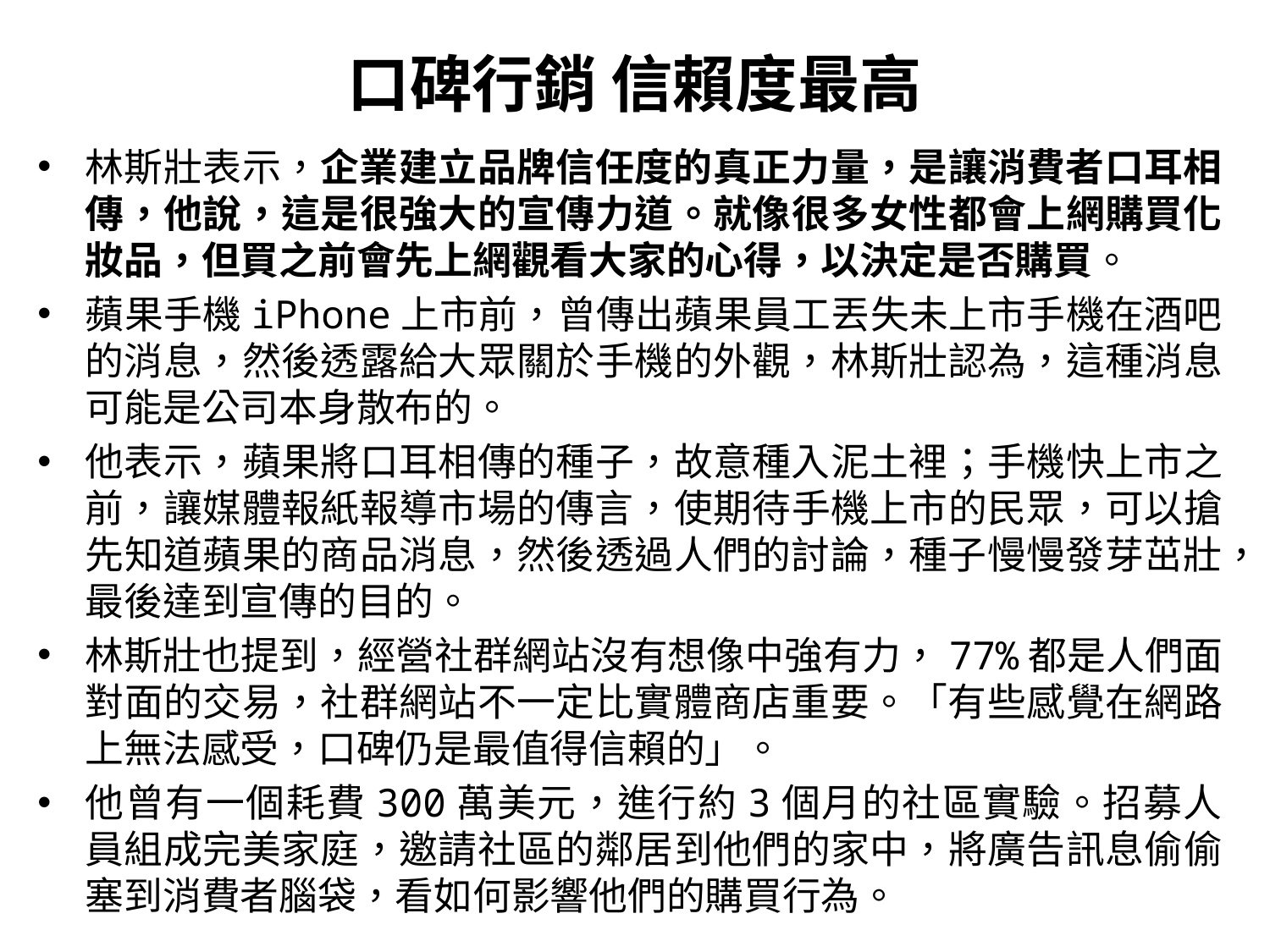

# 口碑行銷 信賴度最高
林斯壯表示，企業建立品牌信任度的真正力量，是讓消費者口耳相傳，他說，這是很強大的宣傳力道。就像很多女性都會上網購買化妝品，但買之前會先上網觀看大家的心得，以決定是否購買。
蘋果手機iPhone上市前，曾傳出蘋果員工丟失未上市手機在酒吧的消息，然後透露給大眾關於手機的外觀，林斯壯認為，這種消息可能是公司本身散布的。
他表示，蘋果將口耳相傳的種子，故意種入泥土裡；手機快上市之前，讓媒體報紙報導市場的傳言，使期待手機上市的民眾，可以搶先知道蘋果的商品消息，然後透過人們的討論，種子慢慢發芽茁壯，最後達到宣傳的目的。
林斯壯也提到，經營社群網站沒有想像中強有力，77%都是人們面對面的交易，社群網站不一定比實體商店重要。「有些感覺在網路上無法感受，口碑仍是最值得信賴的」。
他曾有一個耗費300萬美元，進行約3個月的社區實驗。招募人員組成完美家庭，邀請社區的鄰居到他們的家中，將廣告訊息偷偷塞到消費者腦袋，看如何影響他們的購買行為。